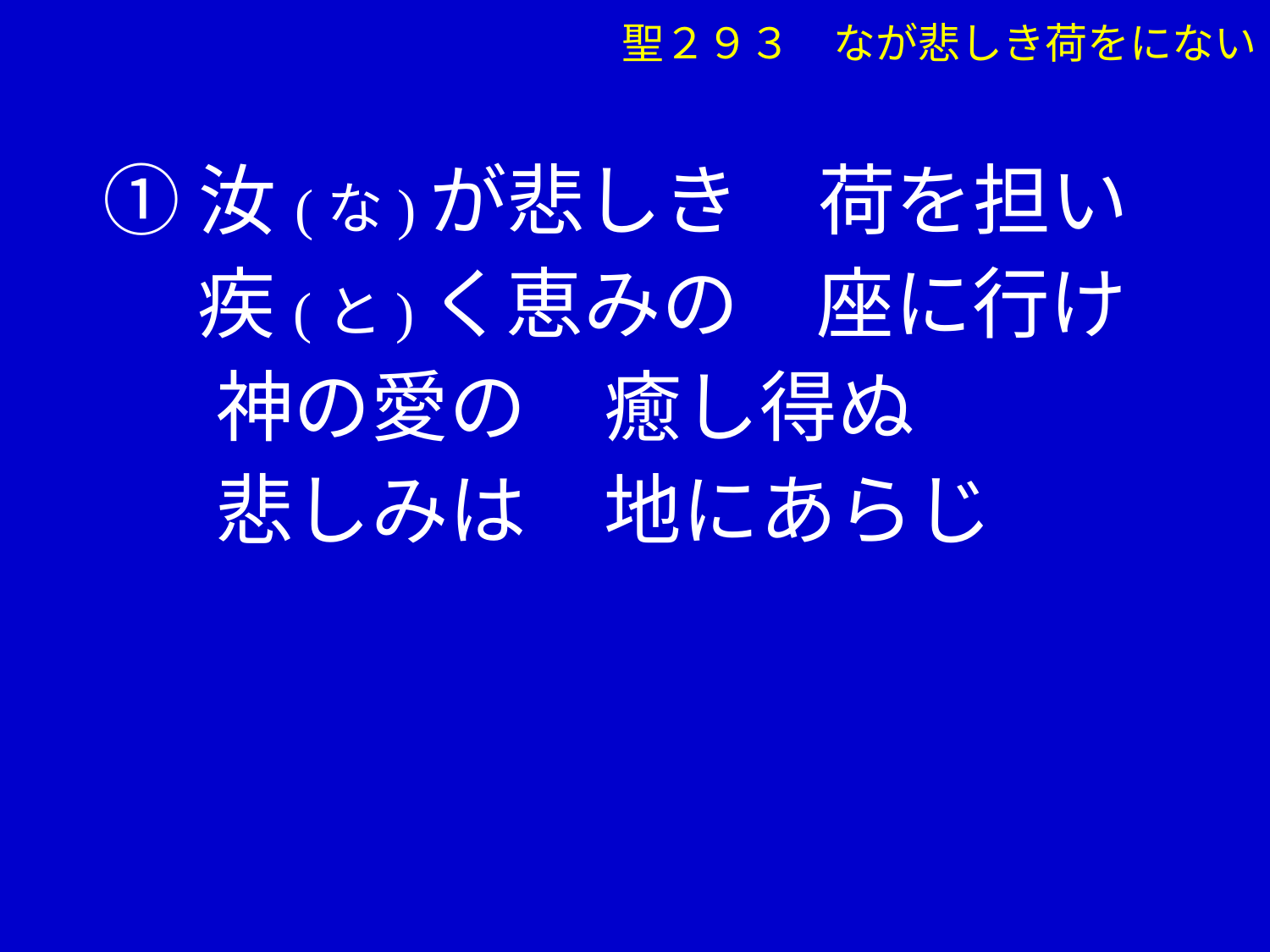

聖２９３　なが悲しき荷をにない
①汝(な)が悲しき　荷を担い
　 疾(と)く恵みの　座に行け
 　神の愛の　癒し得ぬ
 　悲しみは　地にあらじ